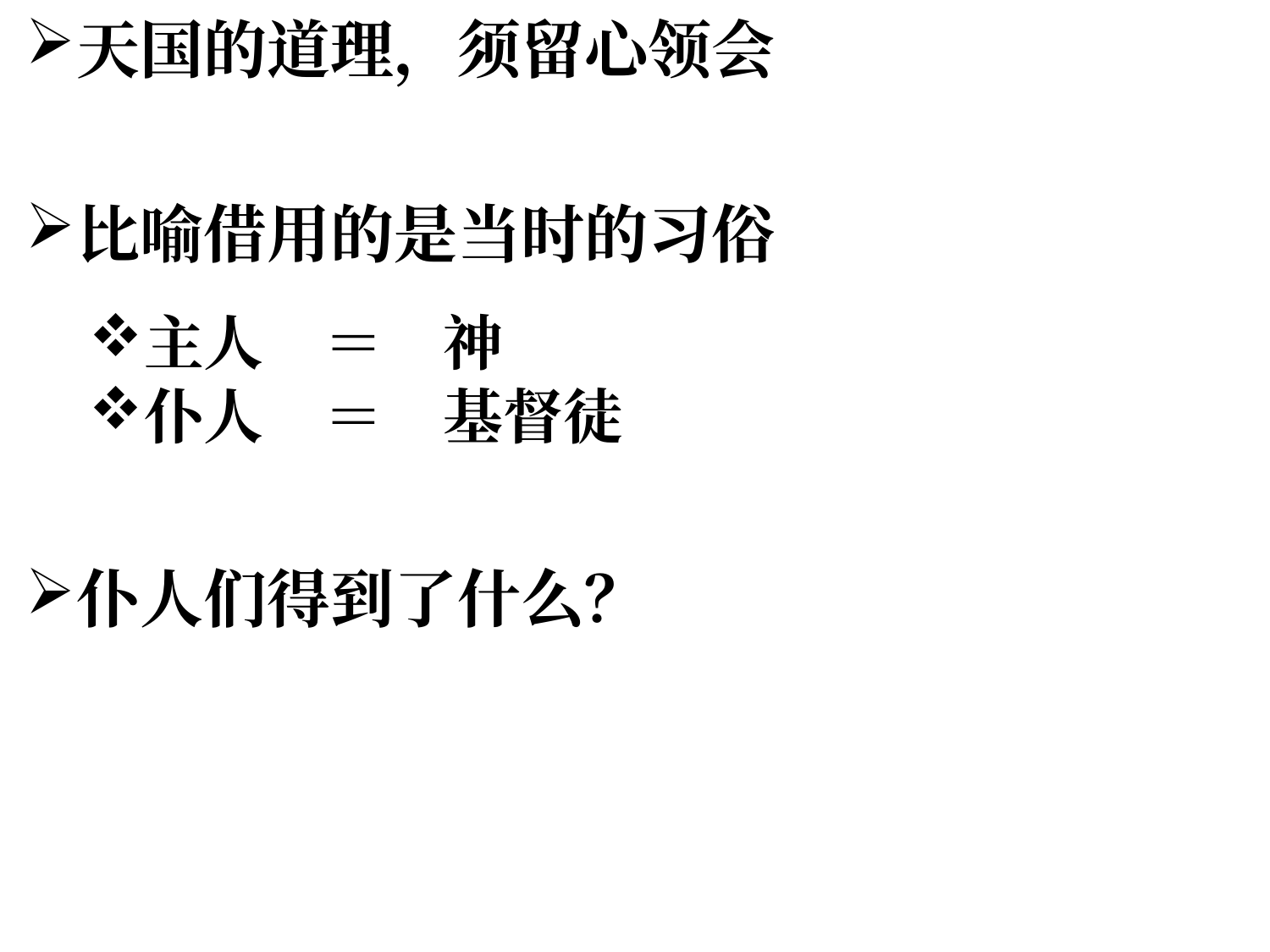

天国的道理，须留心领会

比喻借用的是当时的习俗

主人　＝　神
仆人　＝　基督徒

仆人们得到了什么？